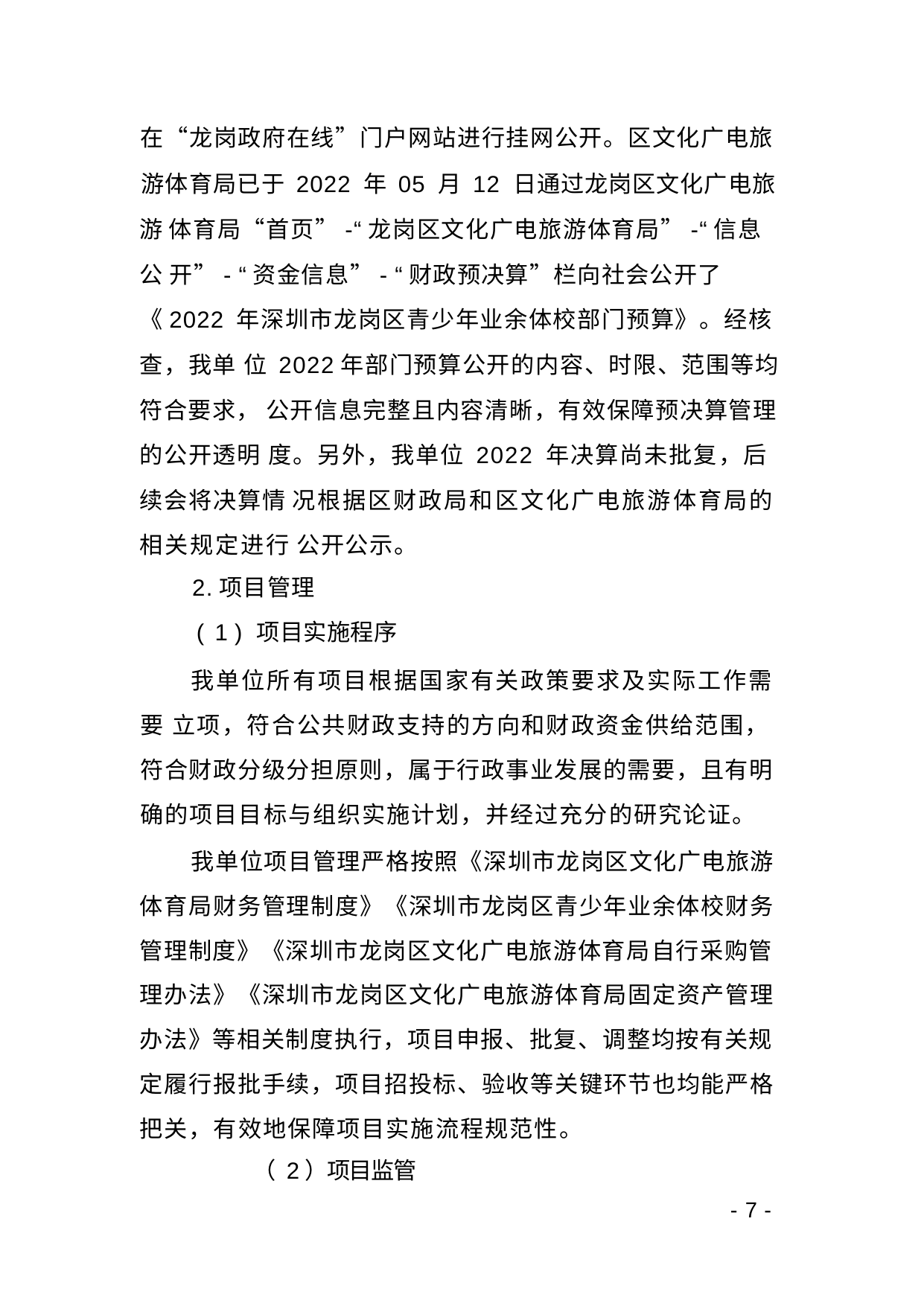

在“龙岗政府在线”门户网站进行挂网公开。区文化广电旅
游体育局已于 2022 年 05 月 12 日通过龙岗区文化广电旅游 体育局“首页”-“龙岗区文化广电旅游体育局”-“信息公 开”- “资金信息”- “财政预决算”栏向社会公开了《2022 年深圳市龙岗区青少年业余体校部门预算》。经核查，我单 位 2022年部门预算公开的内容、时限、范围等均符合要求， 公开信息完整且内容清晰，有效保障预决算管理的公开透明 度。另外，我单位 2022 年决算尚未批复，后续会将决算情 况根据区财政局和区文化广电旅游体育局的相关规定进行 公开公示。
2.项目管理
( 1 ) 项目实施程序
我单位所有项目根据国家有关政策要求及实际工作需 要 立项，符合公共财政支持的方向和财政资金供给范围， 符合财政分级分担原则，属于行政事业发展的需要，且有明 确的项目目标与组织实施计划，并经过充分的研究论证。
我单位项目管理严格按照《深圳市龙岗区文化广电旅游 体育局财务管理制度》《深圳市龙岗区青少年业余体校财务 管理制度》《深圳市龙岗区文化广电旅游体育局自行采购管 理办法》《深圳市龙岗区文化广电旅游体育局固定资产管理 办法》等相关制度执行，项目申报、批复、调整均按有关规 定履行报批手续，项目招投标、验收等关键环节也均能严格 把关，有效地保障项目实施流程规范性。

（ 2）项目监管

- 7 -